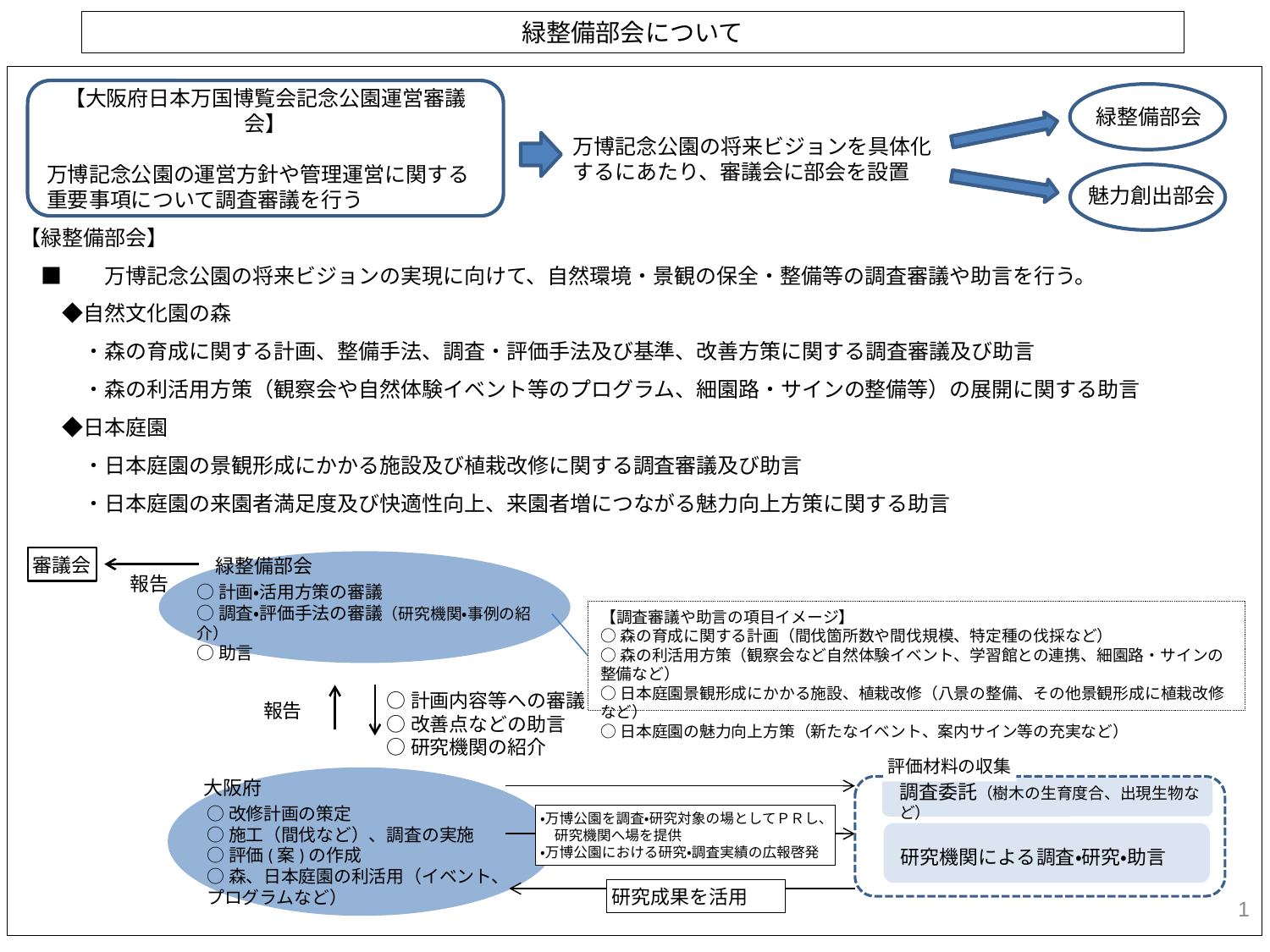

緑整備部会について

【緑整備部会】
　■　　万博記念公園の将来ビジョンの実現に向けて、自然環境・景観の保全・整備等の調査審議や助言を行う。
　　◆自然文化園の森
　　　・森の育成に関する計画、整備手法、調査・評価手法及び基準、改善方策に関する調査審議及び助言
　　　・森の利活用方策（観察会や自然体験イベント等のプログラム、細園路・サインの整備等）の展開に関する助言
　　◆日本庭園
　　　・日本庭園の景観形成にかかる施設及び植栽改修に関する調査審議及び助言
　　　・日本庭園の来園者満足度及び快適性向上、来園者増につながる魅力向上方策に関する助言
【大阪府日本万国博覧会記念公園運営審議会】

万博記念公園の運営方針や管理運営に関する
重要事項について調査審議を行う

魅力創出部会
緑整備部会

万博記念公園の将来ビジョンを具体化するにあたり、審議会に部会を設置

審議会
緑整備部会

報告
○計画・活用方策の審議
○調査・評価手法の審議（研究機関・事例の紹介）
○助言
【調査審議や助言の項目イメージ】
○森の育成に関する計画（間伐箇所数や間伐規模、特定種の伐採など）
○森の利活用方策（観察会など自然体験イベント、学習館との連携、細園路・サインの整備など）
○日本庭園景観形成にかかる施設、植栽改修（八景の整備、その他景観形成に植栽改修など）
○日本庭園の魅力向上方策（新たなイベント、案内サイン等の充実など）

○計画内容等への審議
○改善点などの助言
○研究機関の紹介
報告
評価材料の収集

大阪府

調査委託（樹木の生育度合、出現生物など）
○改修計画の策定
○施工（間伐など）、調査の実施
○評価(案)の作成
○森、日本庭園の利活用（イベント、プログラムなど）
・万博公園を調査・研究対象の場としてＰＲし、
　研究機関へ場を提供
・万博公園における研究・調査実績の広報啓発

研究機関による調査・研究・助言
研究成果を活用
1